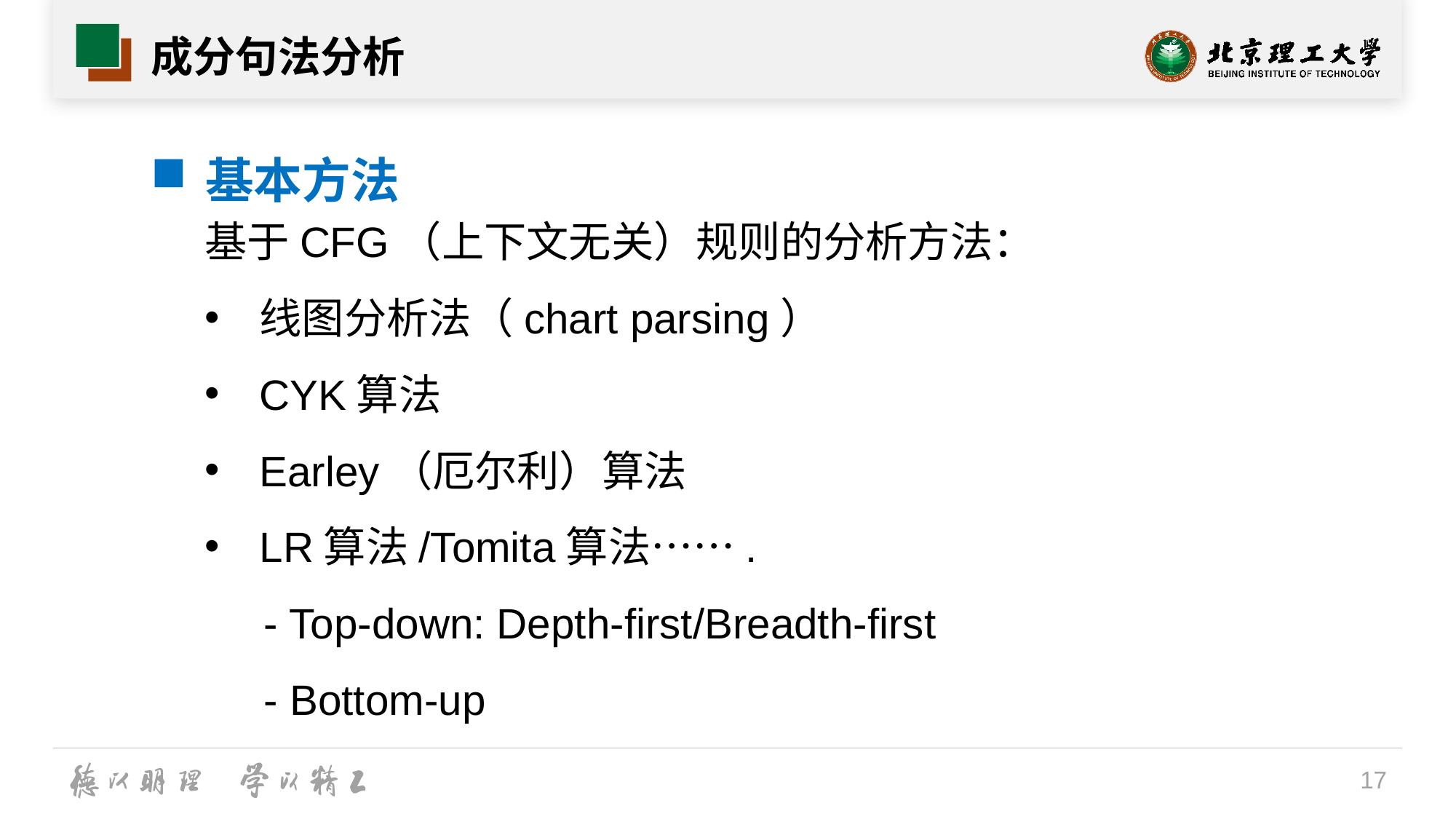

# 成分句法分析
基本方法
基于CFG（上下文无关）规则的分析方法：
线图分析法（chart parsing）
CYK算法
Earley（厄尔利）算法
LR算法/Tomita算法…….
     - Top-down: Depth-first/Breadth-first
     - Bottom-up